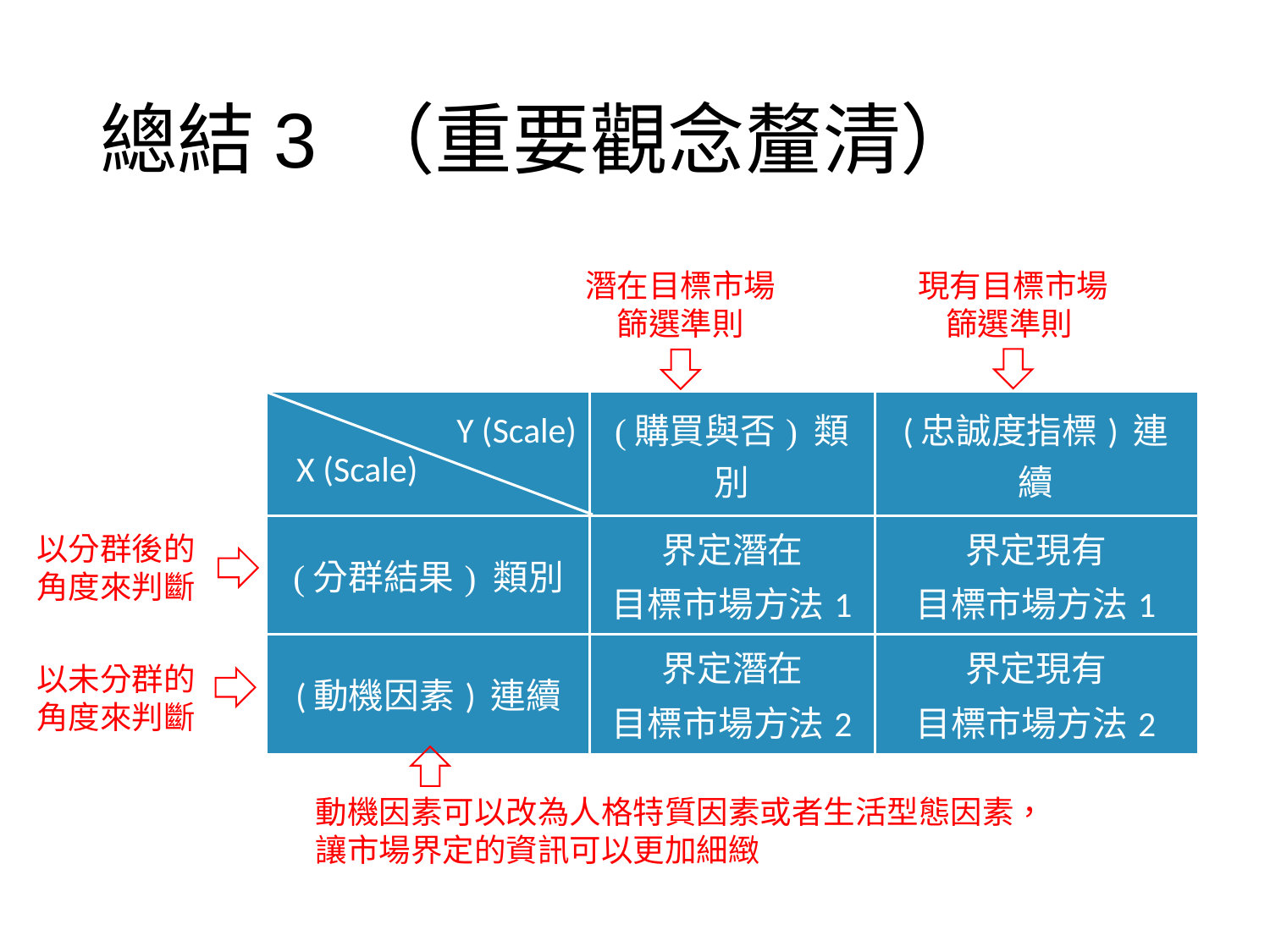

# 總結3 （重要觀念釐清）
潛在目標市場
篩選準則
現有目標市場
篩選準則

| Y (Scale) X (Scale) | (購買與否) 類別 | (忠誠度指標) 連續 |
| --- | --- | --- |
| (分群結果) 類別 | 界定潛在 目標市場方法1 | 界定現有 目標市場方法1 |
| (動機因素) 連續 | 界定潛在 目標市場方法2 | 界定現有 目標市場方法2 |
以分群後的
角度來判斷

以未分群的
角度來判斷

動機因素可以改為人格特質因素或者生活型態因素，
讓市場界定的資訊可以更加細緻